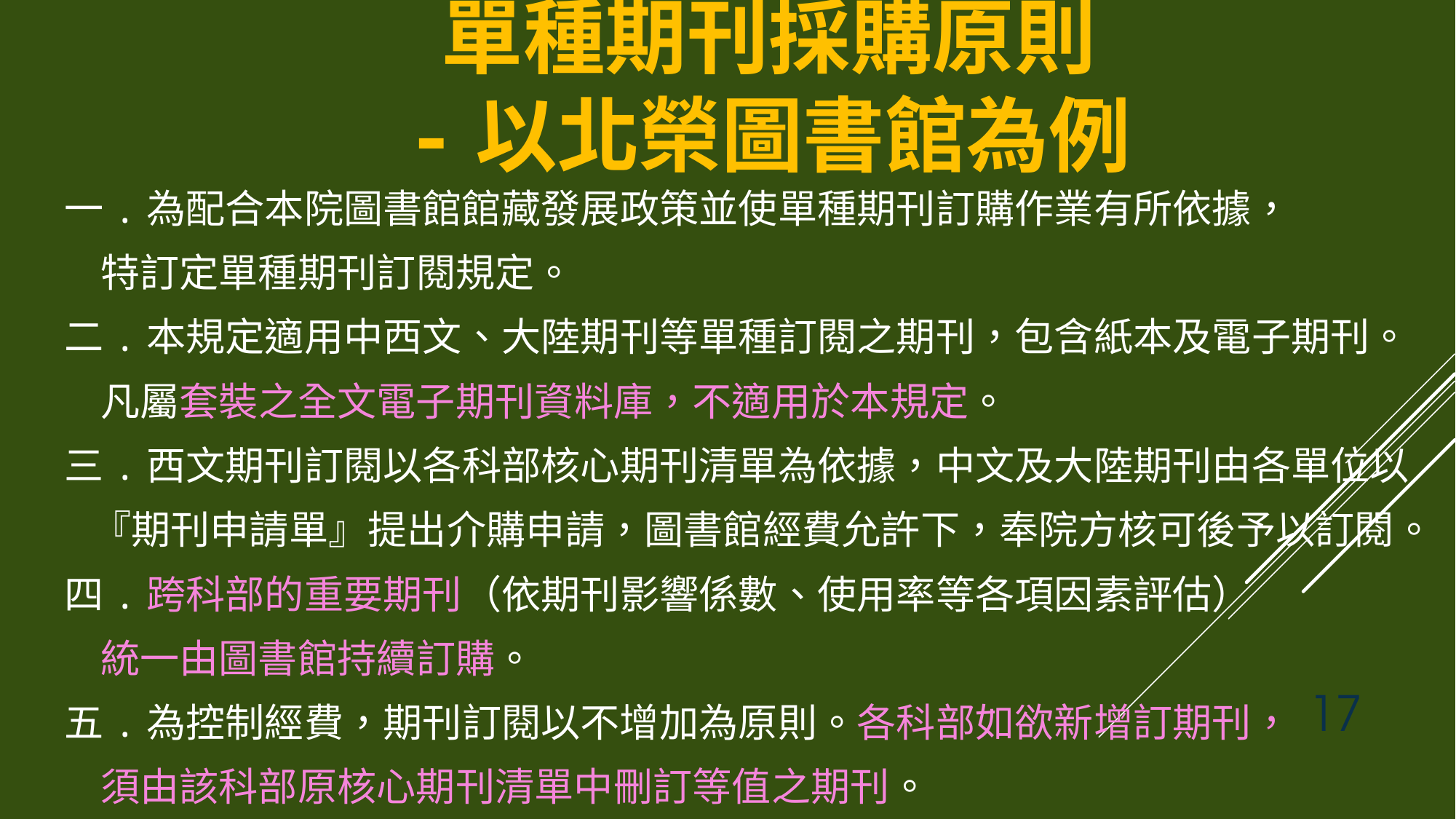

# 單種期刊採購原則 -以北榮圖書館為例
一.為配合本院圖書館館藏發展政策並使單種期刊訂購作業有所依據，
   特訂定單種期刊訂閱規定。
二.本規定適用中西文、大陸期刊等單種訂閱之期刊，包含紙本及電子期刊。
   凡屬套裝之全文電子期刊資料庫，不適用於本規定。
三.西文期刊訂閱以各科部核心期刊清單為依據，中文及大陸期刊由各單位以
  『期刊申請單』提出介購申請，圖書館經費允許下，奉院方核可後予以訂閱。
四.跨科部的重要期刊（依期刊影響係數、使用率等各項因素評估）
   統一由圖書館持續訂購。
五.為控制經費，期刊訂閱以不增加為原則。各科部如欲新增訂期刊，
   須由該科部原核心期刊清單中刪訂等值之期刊。
17